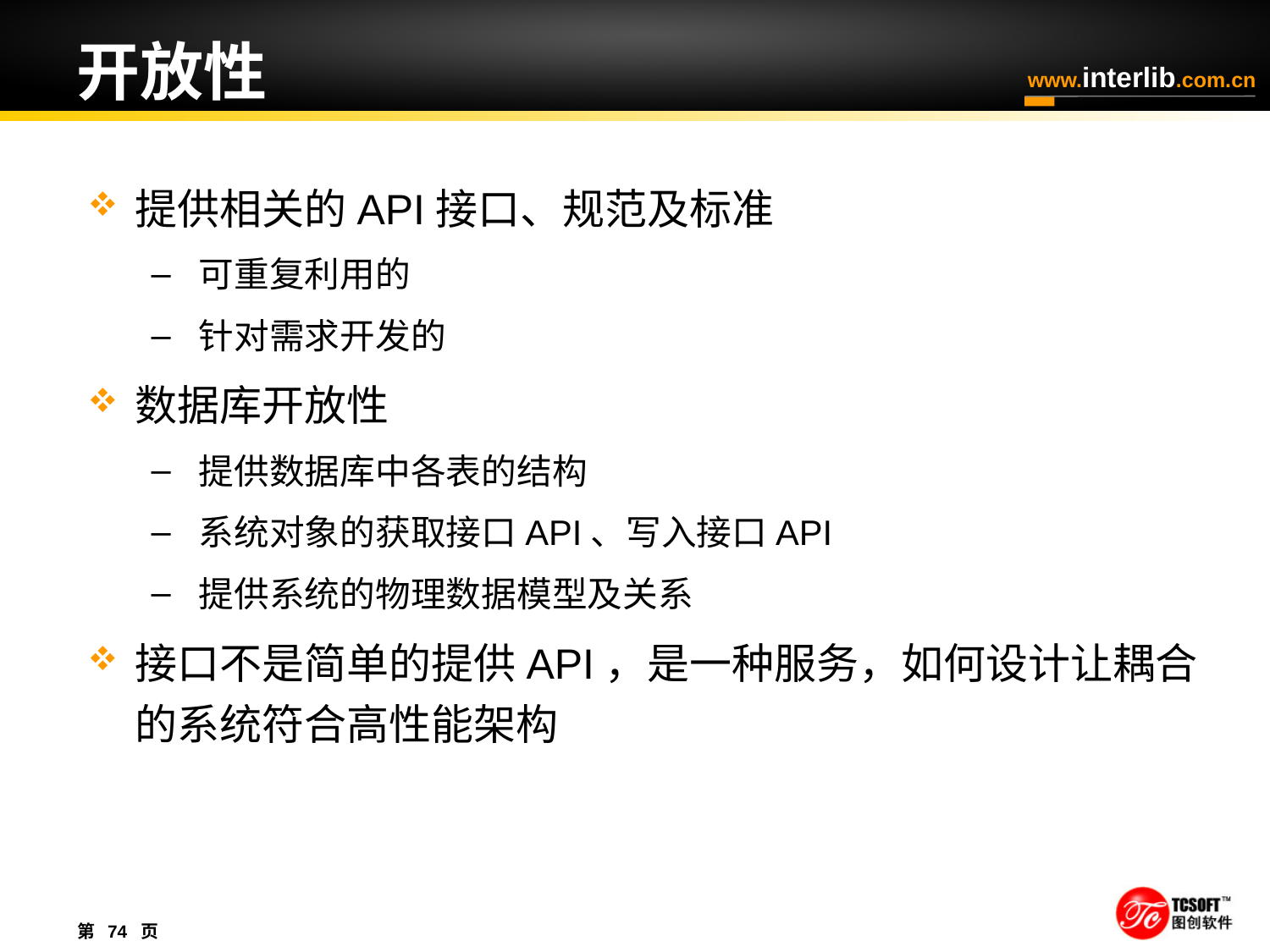

# 开放性
提供相关的API接口、规范及标准
可重复利用的
针对需求开发的
数据库开放性
提供数据库中各表的结构
系统对象的获取接口API、写入接口API
提供系统的物理数据模型及关系
接口不是简单的提供API，是一种服务，如何设计让耦合的系统符合高性能架构